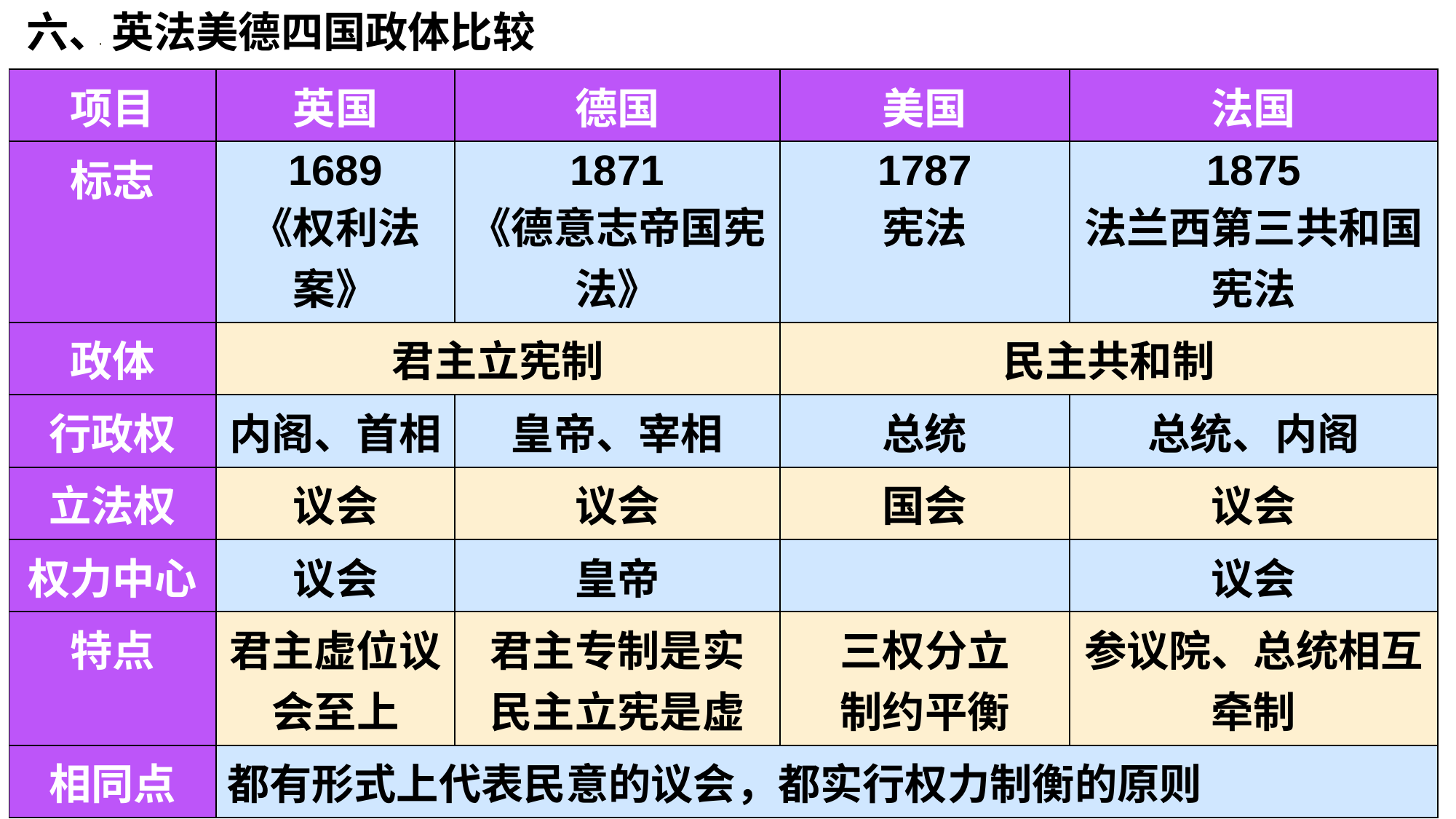

六、英法美德四国政体比较
| 项目 | 英国 | 德国 | 美国 | 法国 |
| --- | --- | --- | --- | --- |
| 标志 | 1689 《权利法案》 | 1871 《德意志帝国宪法》 | 1787 宪法 | 1875 法兰西第三共和国宪法 |
| 政体 | 君主立宪制 |  | 民主共和制 |  |
| 行政权 | 内阁、首相 | 皇帝、宰相 | 总统 | 总统、内阁 |
| 立法权 | 议会 | 议会 | 国会 | 议会 |
| 权力中心 | 议会 | 皇帝 |  | 议会 |
| 特点 | 君主虚位议会至上 | 君主专制是实 民主立宪是虚 | 三权分立 制约平衡 | 参议院、总统相互牵制 |
| 相同点 | 都有形式上代表民意的议会，都实行权力制衡的原则 |  |  |  |